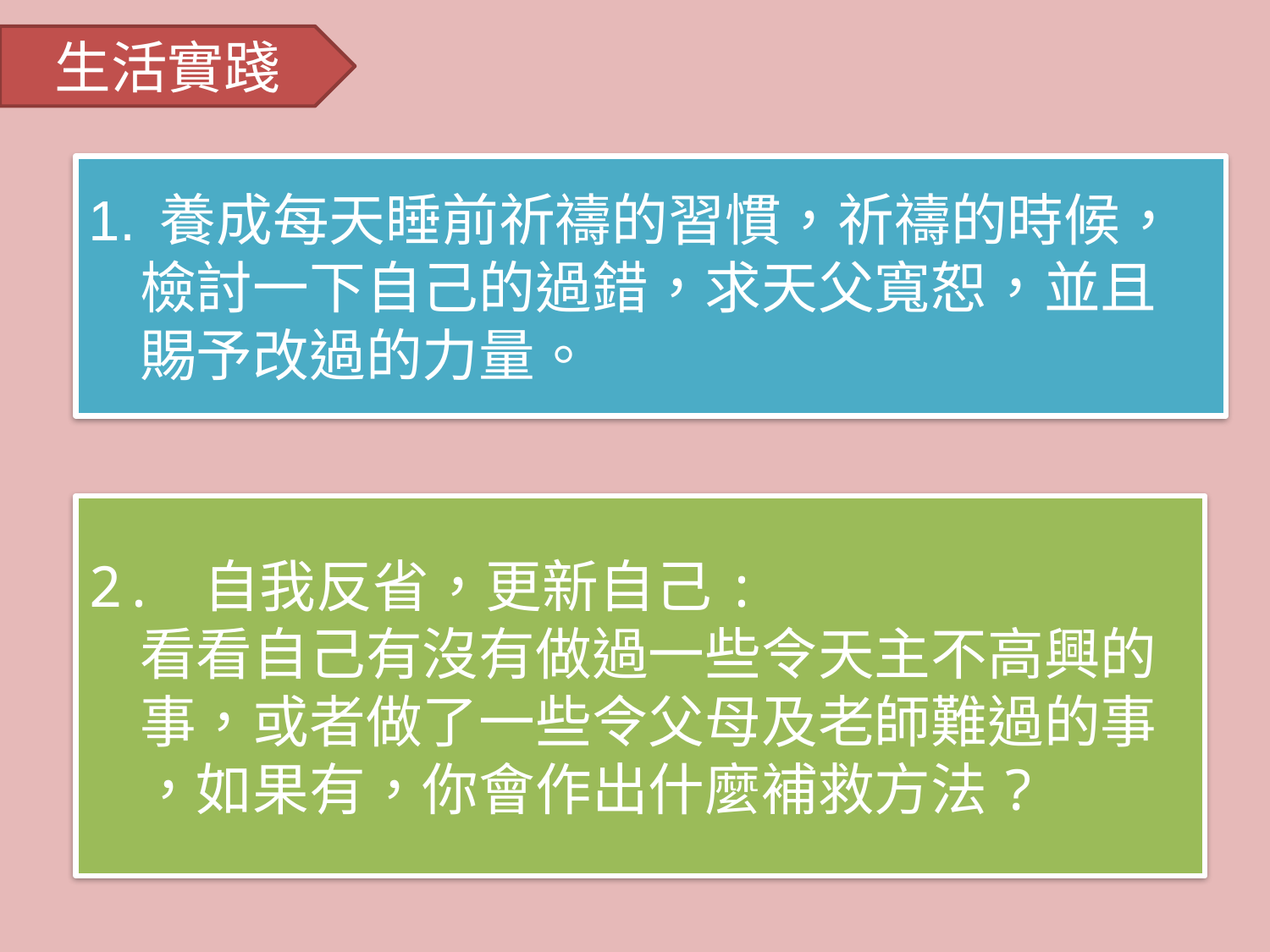

生活實踐
養成每天睡前祈禱的習慣，祈禱的時候，
   檢討一下自己的過錯，求天父寬恕，並且
   賜予改過的力量。
2. 自我反省，更新自己:
   看看自己有沒有做過一些令天主不高興的
   事，或者做了一些令父母及老師難過的事
   ，如果有，你會作出什麼補救方法?